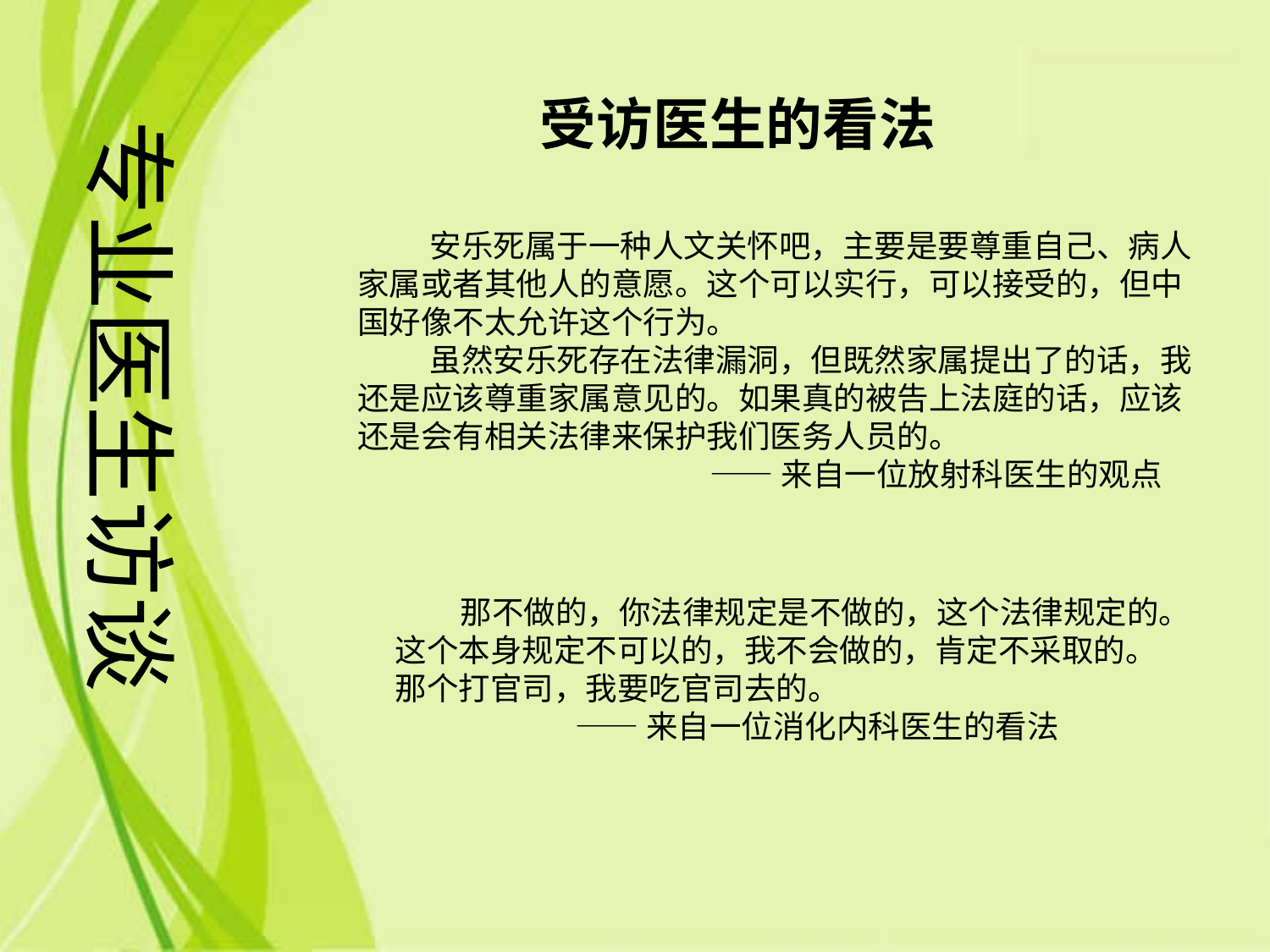

受访医生的看法
  专业医生访谈
         安乐死属于一种人文关怀吧，主要是要尊重自己、病人家属或者其他人的意愿。这个可以实行，可以接受的，但中国好像不太允许这个行为。
         虽然安乐死存在法律漏洞，但既然家属提出了的话，我还是应该尊重家属意见的。如果真的被告上法庭的话，应该还是会有相关法律来保护我们医务人员的。
                                                 ——来自一位放射科医生的观点

        那不做的，你法律规定是不做的，这个法律规定的。这个本身规定不可以的，我不会做的，肯定不采取的。那个打官司，我要吃官司去的。
                         ——来自一位消化内科医生的看法